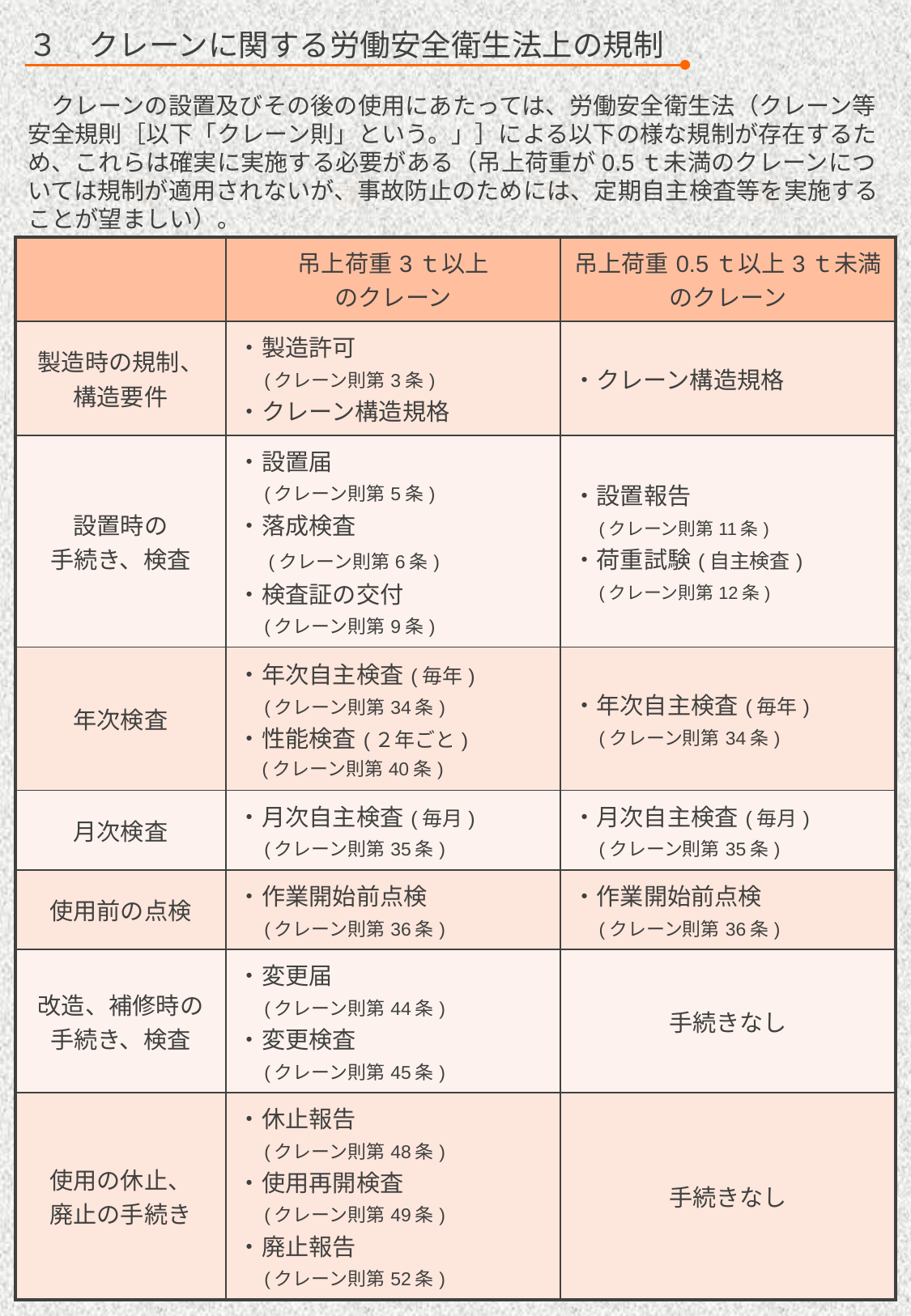

３　クレーンに関する労働安全衛生法上の規制

　クレーンの設置及びその後の使用にあたっては、労働安全衛生法（クレーン等安全規則［以下「クレーン則」という。」］による以下の様な規制が存在するため、これらは確実に実施する必要がある（吊上荷重が0.5ｔ未満のクレーンについては規制が適用されないが、事故防止のためには、定期自主検査等を実施することが望ましい）。
|  | 吊上荷重3ｔ以上 のクレーン | 吊上荷重0.5ｔ以上3ｔ未満 のクレーン |
| --- | --- | --- |
| 製造時の規制、 構造要件 | ・製造許可 　(クレーン則第3条) ・クレーン構造規格 | ・クレーン構造規格 |
| 設置時の 手続き、検査 | ・設置届 　(クレーン則第5条) ・落成検査 　(クレーン則第6条) ・検査証の交付 　(クレーン則第9条) | ・設置報告 　(クレーン則第11条) ・荷重試験(自主検査) 　(クレーン則第12条) |
| 年次検査 | ・年次自主検査(毎年) 　(クレーン則第34条) ・性能検査(２年ごと) 　(クレーン則第40条) | ・年次自主検査(毎年) 　(クレーン則第34条) |
| 月次検査 | ・月次自主検査(毎月) 　(クレーン則第35条) | ・月次自主検査(毎月) 　(クレーン則第35条) |
| 使用前の点検 | ・作業開始前点検 　(クレーン則第36条) | ・作業開始前点検 　(クレーン則第36条) |
| 改造、補修時の手続き、検査 | ・変更届 　(クレーン則第44条) ・変更検査 　(クレーン則第45条) | 手続きなし |
| 使用の休止、 廃止の手続き | ・休止報告 　(クレーン則第48条) ・使用再開検査 　(クレーン則第49条) ・廃止報告 　(クレーン則第52条) | 手続きなし |